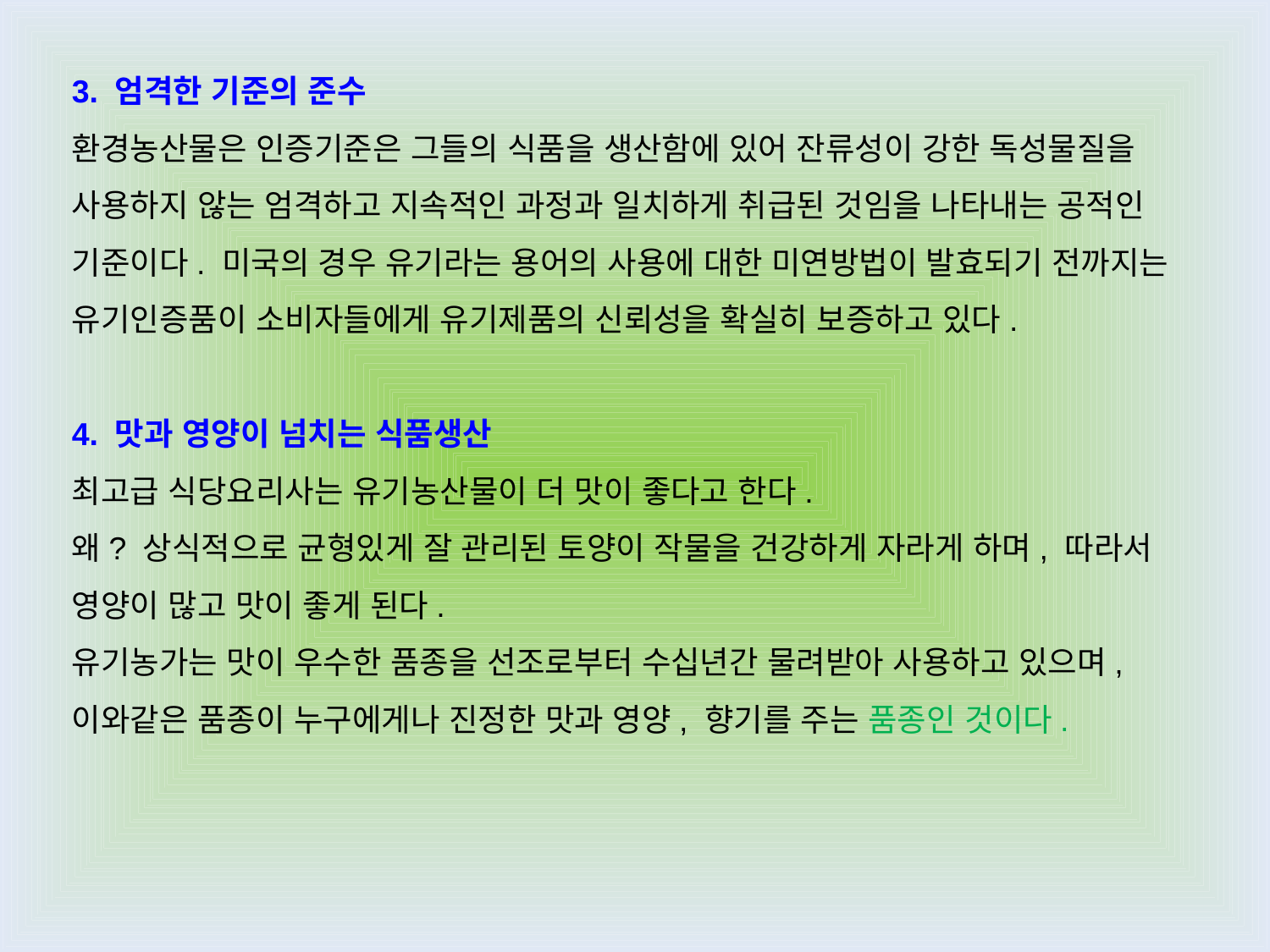

3. 엄격한 기준의 준수
환경농산물은 인증기준은 그들의 식품을 생산함에 있어 잔류성이 강한 독성물질을 사용하지 않는 엄격하고 지속적인 과정과 일치하게 취급된 것임을 나타내는 공적인 기준이다. 미국의 경우 유기라는 용어의 사용에 대한 미연방법이 발효되기 전까지는 유기인증품이 소비자들에게 유기제품의 신뢰성을 확실히 보증하고 있다.

4. 맛과 영양이 넘치는 식품생산
최고급 식당요리사는 유기농산물이 더 맛이 좋다고 한다.
왜? 상식적으로 균형있게 잘 관리된 토양이 작물을 건강하게 자라게 하며, 따라서 영양이 많고 맛이 좋게 된다.
유기농가는 맛이 우수한 품종을 선조로부터 수십년간 물려받아 사용하고 있으며, 이와같은 품종이 누구에게나 진정한 맛과 영양, 향기를 주는 품종인 것이다.